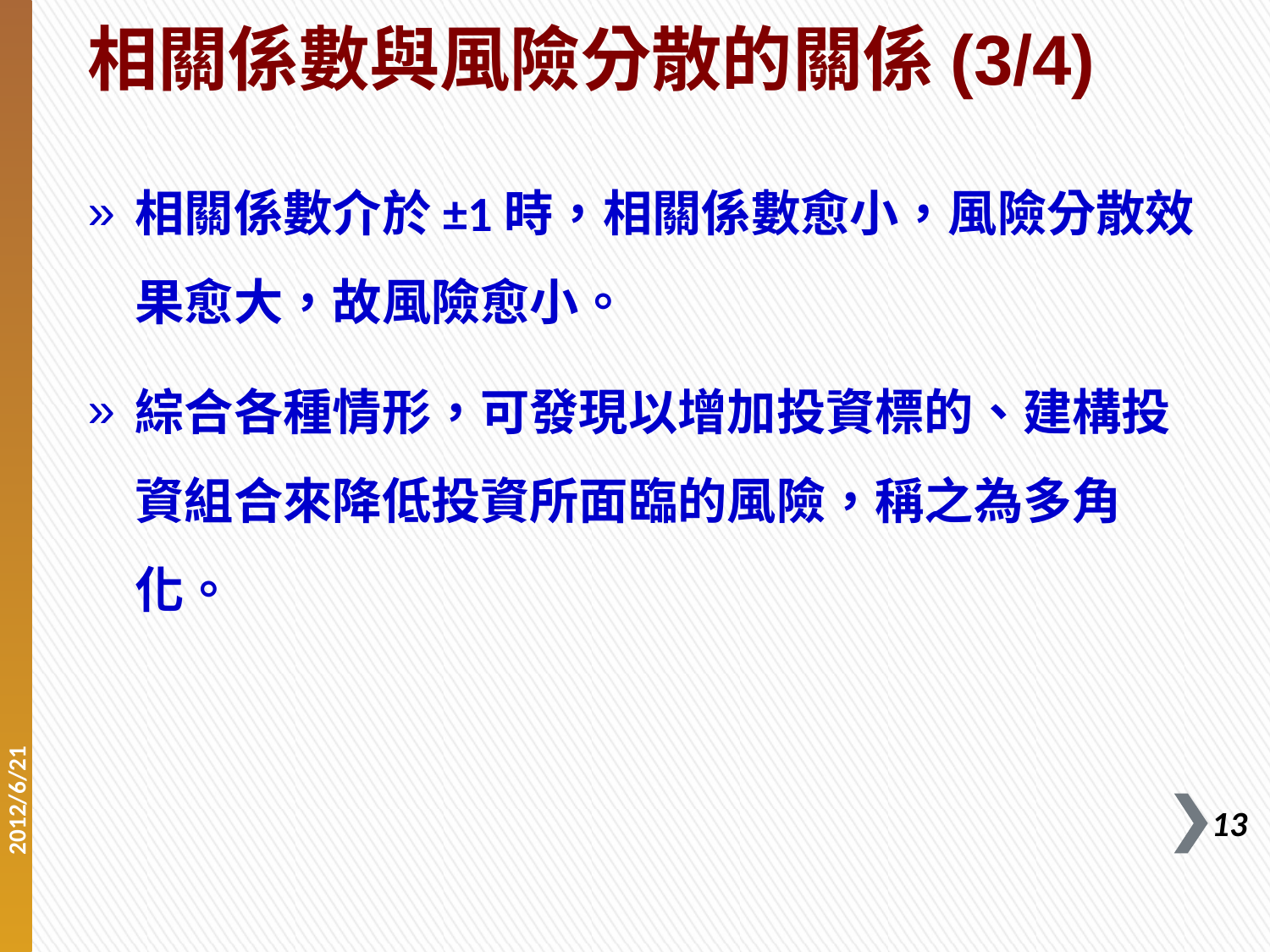

# 相關係數與風險分散的關係(3/4)
相關係數介於±1時，相關係數愈小，風險分散效果愈大，故風險愈小。
綜合各種情形，可發現以增加投資標的、建構投資組合來降低投資所面臨的風險，稱之為多角化。
2012/6/21
13